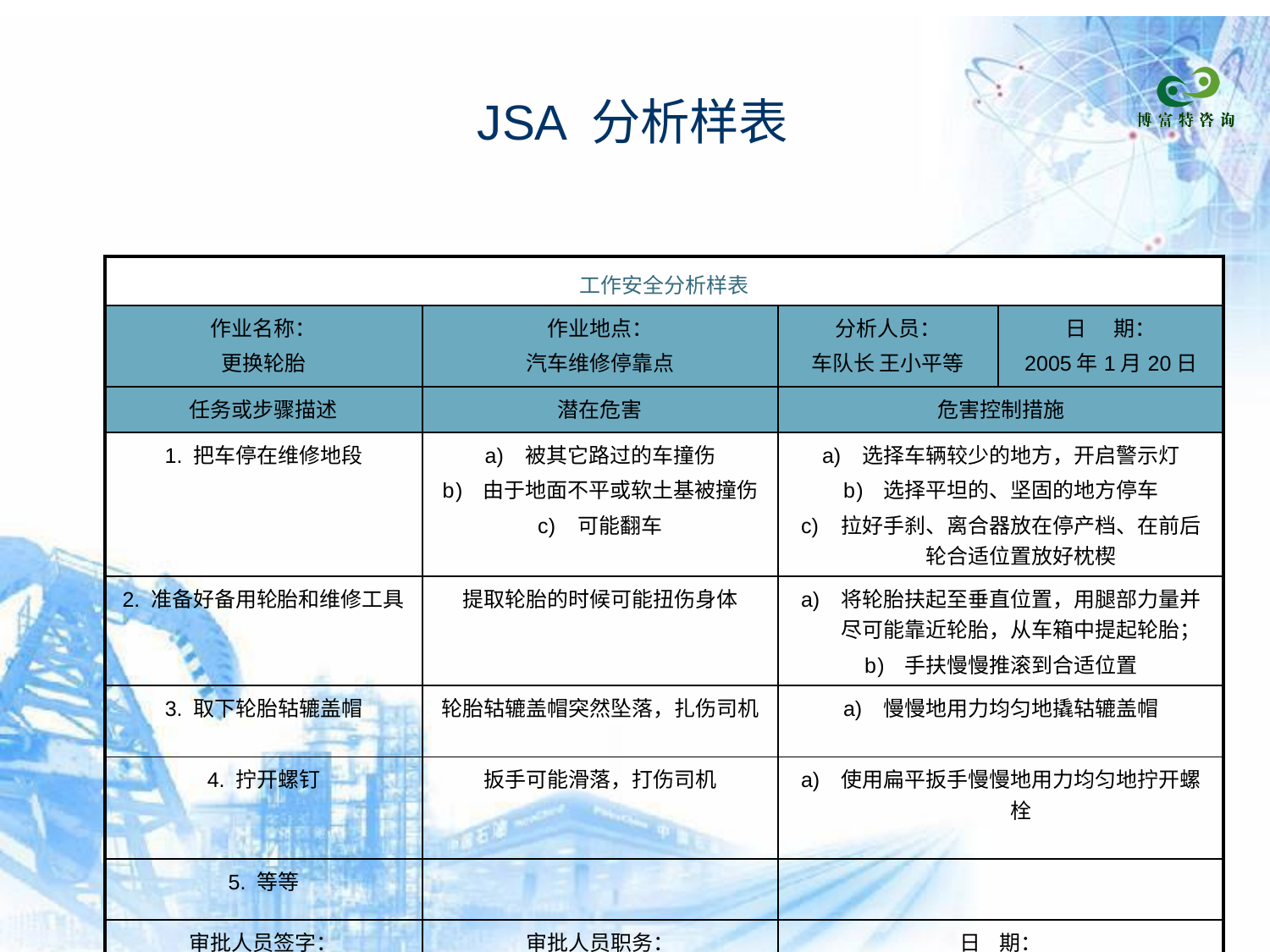

JSA 分析样表
| 工作安全分析样表 |  |  |  |
| --- | --- | --- | --- |
| 作业名称： 更换轮胎 | 作业地点： 汽车维修停靠点 | 分析人员： 车队长 王小平等 | 日 期： 2005年1月20日 |
| 任务或步骤描述 | 潜在危害 | 危害控制措施 |  |
| 1. 把车停在维修地段 | 被其它路过的车撞伤 由于地面不平或软土基被撞伤 可能翻车 | 选择车辆较少的地方，开启警示灯 选择平坦的、坚固的地方停车 拉好手刹、离合器放在停产档、在前后轮合适位置放好枕楔 |  |
| 2. 准备好备用轮胎和维修工具 | 提取轮胎的时候可能扭伤身体 | 将轮胎扶起至垂直位置，用腿部力量并尽可能靠近轮胎，从车箱中提起轮胎； 手扶慢慢推滚到合适位置 |  |
| 3. 取下轮胎轱辘盖帽 | 轮胎轱辘盖帽突然坠落，扎伤司机 | 慢慢地用力均匀地撬轱辘盖帽 |  |
| 4. 拧开螺钉 | 扳手可能滑落，打伤司机 | 使用扁平扳手慢慢地用力均匀地拧开螺栓 |  |
| 5. 等等 |  |  |  |
| 审批人员签字： | 审批人员职务： | 日 期： |  |